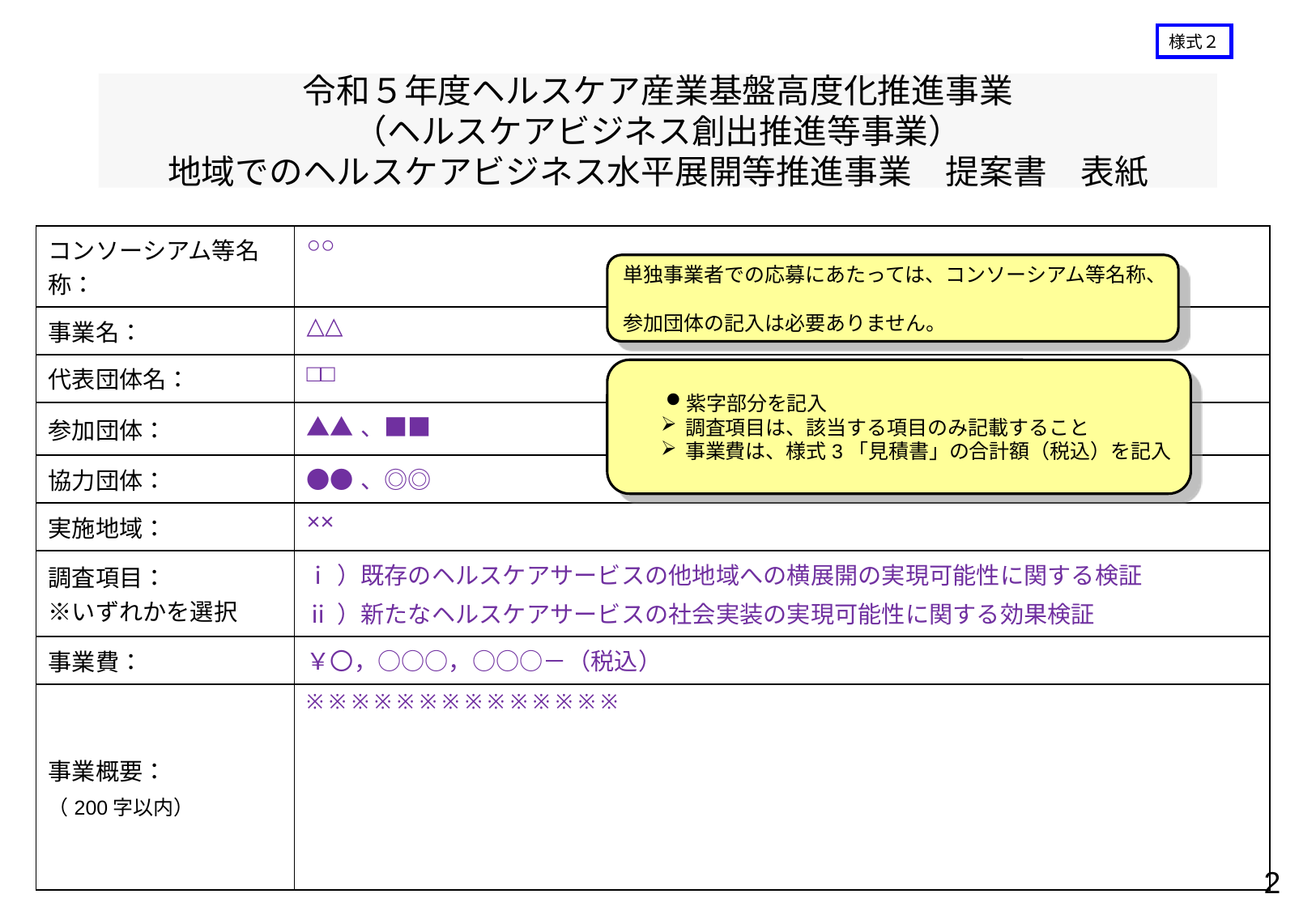

| コンソーシアム等名称： | ○○ |
| --- | --- |
| 事業名： | △△ |
| 代表団体名： | □□ |
| 参加団体： | ▲▲、■■ |
| 協力団体： | ●●、◎◎ |
| 実施地域： | ×× |
| 調査項目： ※いずれかを選択 | ⅰ）既存のヘルスケアサービスの他地域への横展開の実現可能性に関する検証 ⅱ）新たなヘルスケアサービスの社会実装の実現可能性に関する効果検証 |
| 事業費： | ￥〇，○○○，○○○－（税込） |
| 事業概要： （200字以内） | ※ ※ ※ ※ ※ ※ ※ ※ ※ ※ ※ ※ ※ ※ |
単独事業者での応募にあたっては、コンソーシアム等名称、
参加団体の記入は必要ありません。
紫字部分を記入
調査項目は、該当する項目のみ記載すること
事業費は、様式3「見積書」の合計額（税込）を記入